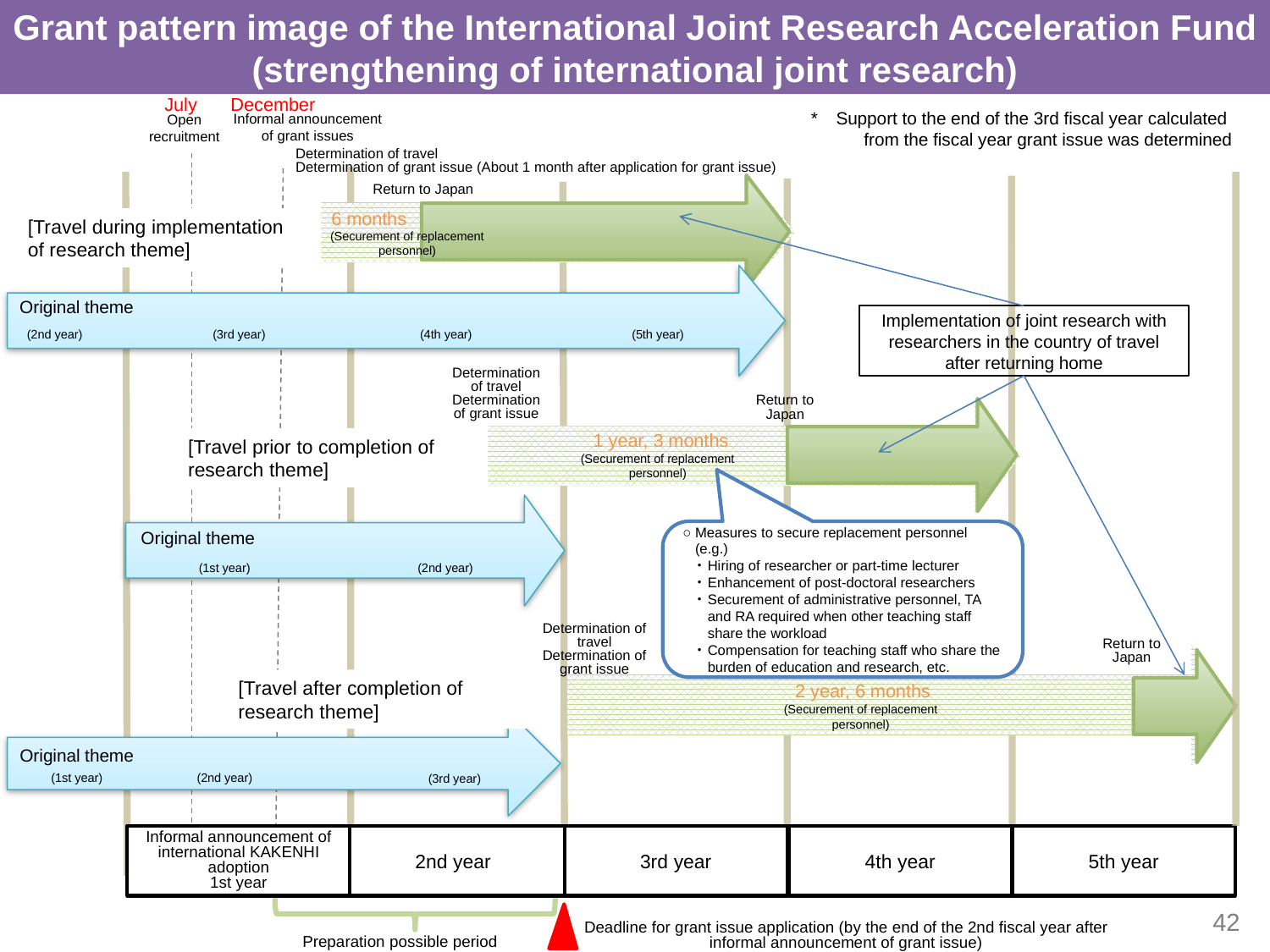

Grant pattern image of the International Joint Research Acceleration Fund (strengthening of international joint research)
July
July
December
Informal announcement of grant issues
*	Support to the end of the 3rd fiscal year calculated
from the fiscal year grant issue was determined
Open recruitment

Determination of travel
Determination of grant issue (About 1 month after application for grant issue)

Return to Japan
6 months

[Travel during implementation of research theme]
Implementation of joint research with researchers in the country of travel after returning home
(Securement of replacement personnel)

 Original theme
(2nd year)
(3rd year)
(4th year)
(5th year)
Determination of travel
Determination of grant issue

Return to Japan
1 year, 3 months
[Travel prior to completion of research theme]
(Securement of replacement personnel)

Original theme

○	Measures to secure replacement personnel (e.g.)
  ・	Hiring of researcher or part-time lecturer
  ・	Enhancement of post-doctoral researchers
  ・	Securement of administrative personnel, TA and RA required when other teaching staff share the workload
  ・	Compensation for teaching staff who share the burden of education and research, etc.

(1st year)
(2nd year)
Determination of travel
Determination of grant issue

Return to Japan

2 year, 6 months
[Travel after completion of research theme]
(Securement of replacement personnel)

Original theme
(1st year)
(2nd year)
(3rd year)

Informal announcement of international KAKENHI adoption
1st year
2nd year
3rd year
4th year
5th year
42

Deadline for grant issue application (by the end of the 2nd fiscal year after informal announcement of grant issue)
Preparation possible period